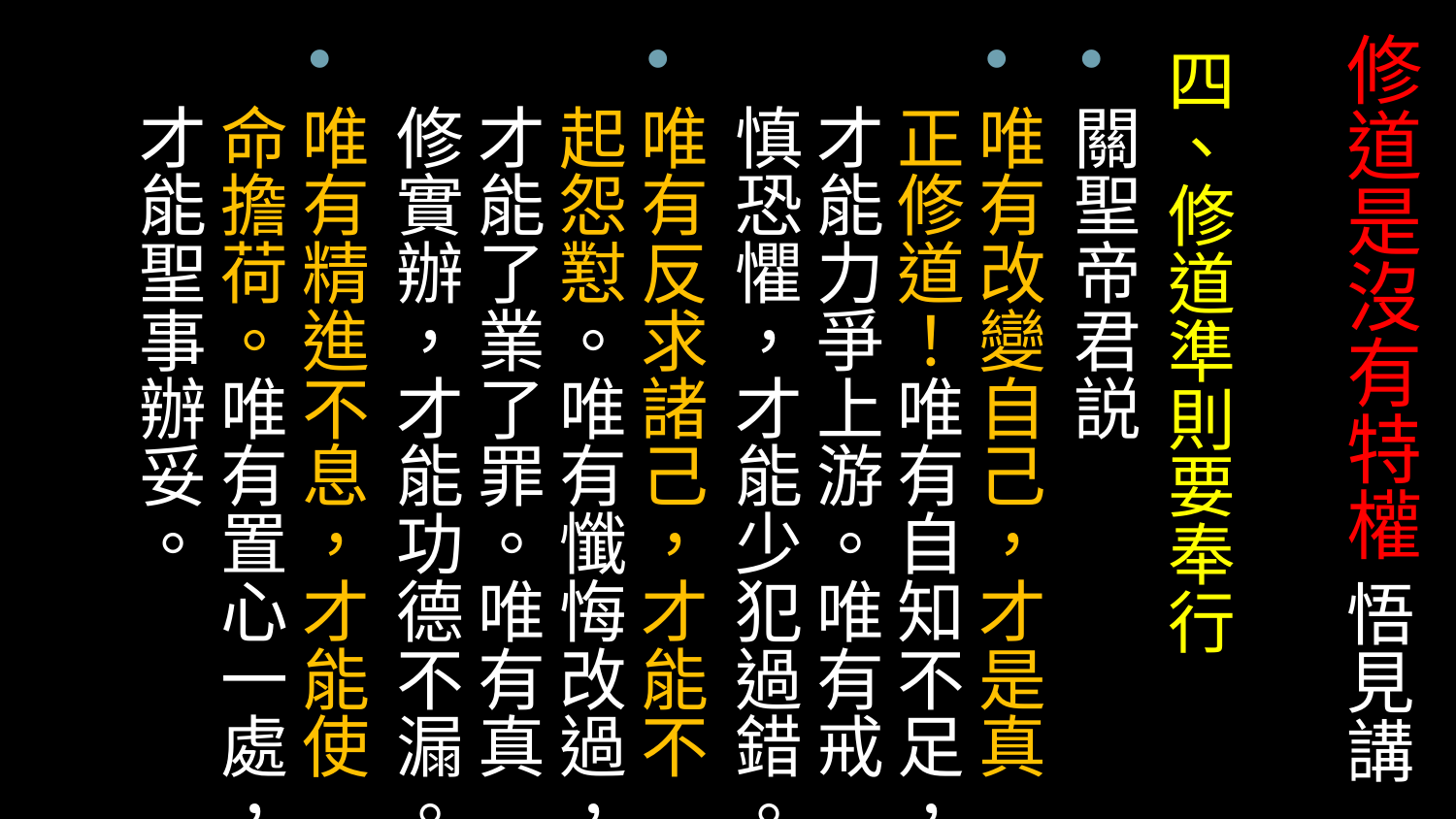

# 修道是沒有特權 悟見講
四、修道準則要奉行
關聖帝君説
唯有改變自己，才是真正修道！唯有自知不足，才能力爭上游。唯有戒慎恐懼，才能少犯過錯。
唯有反求諸己，才能不起怨懟。唯有懺悔改過，才能了業了罪。唯有真修實辦，才能功德不漏。
唯有精進不息，才能使命擔荷。唯有置心一處，才能聖事辦妥。